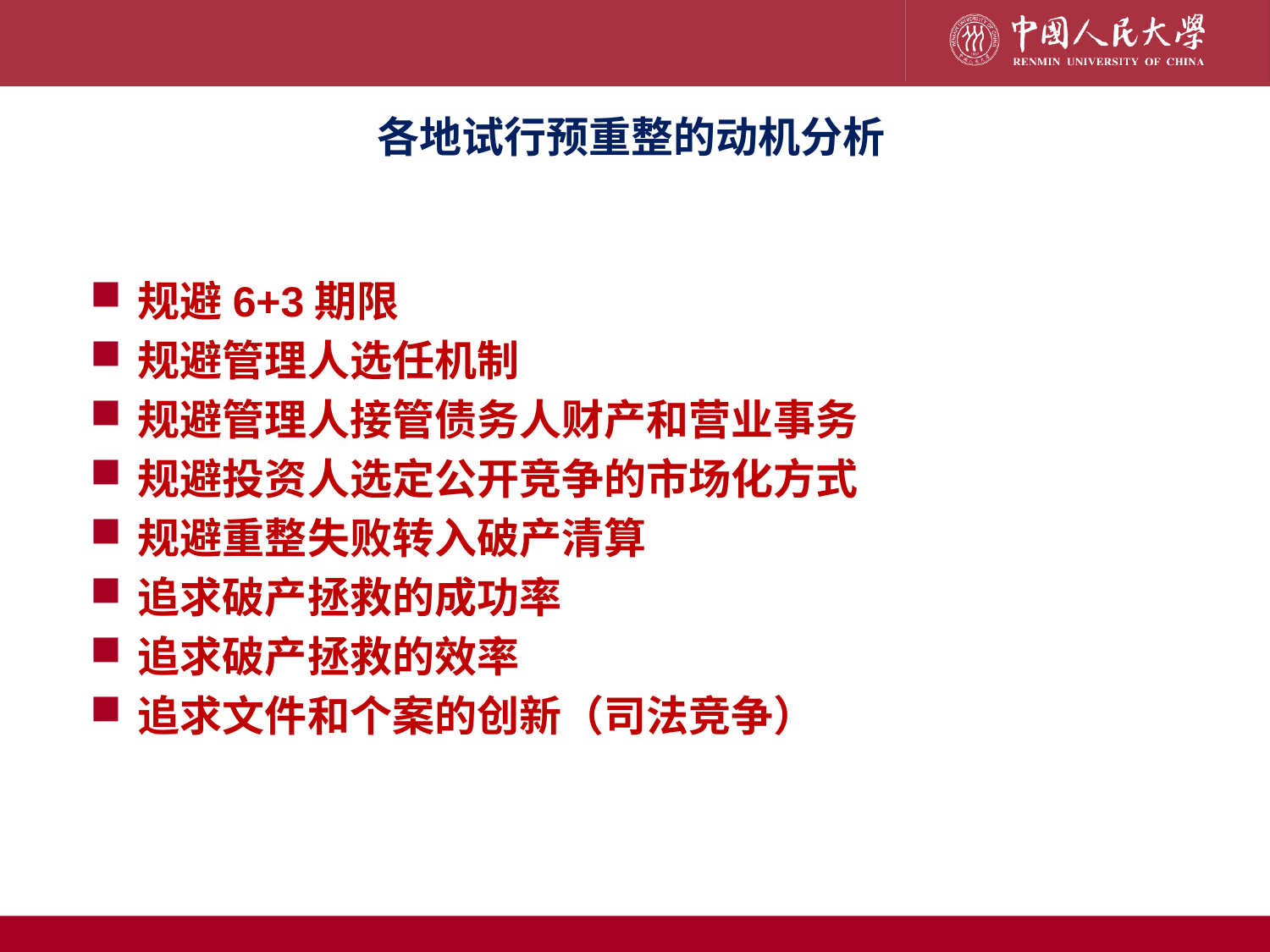

各地试行预重整的动机分析
规避6+3期限
规避管理人选任机制
规避管理人接管债务人财产和营业事务
规避投资人选定公开竞争的市场化方式
规避重整失败转入破产清算
追求破产拯救的成功率
追求破产拯救的效率
追求文件和个案的创新（司法竞争）